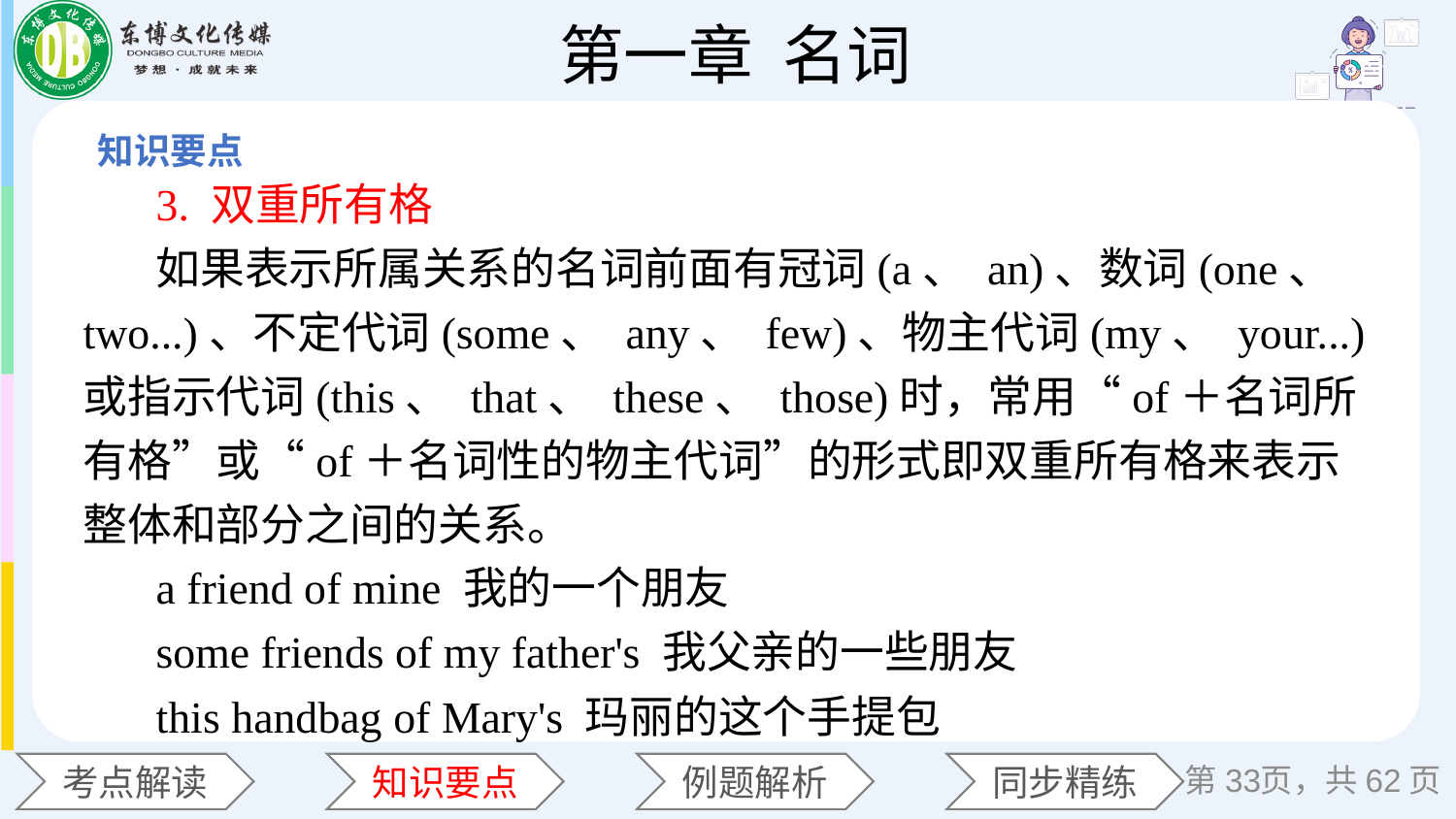

3. 双重所有格
如果表示所属关系的名词前面有冠词(a、 an)、数词(one、 two...)、不定代词(some、 any、 few)、物主代词(my、 your...)或指示代词(this、 that、 these、 those)时，常用“of＋名词所有格”或“of＋名词性的物主代词”的形式即双重所有格来表示整体和部分之间的关系。
a friend of mine 我的一个朋友
some friends of my father's 我父亲的一些朋友
this handbag of Mary's 玛丽的这个手提包
第33页，共62页